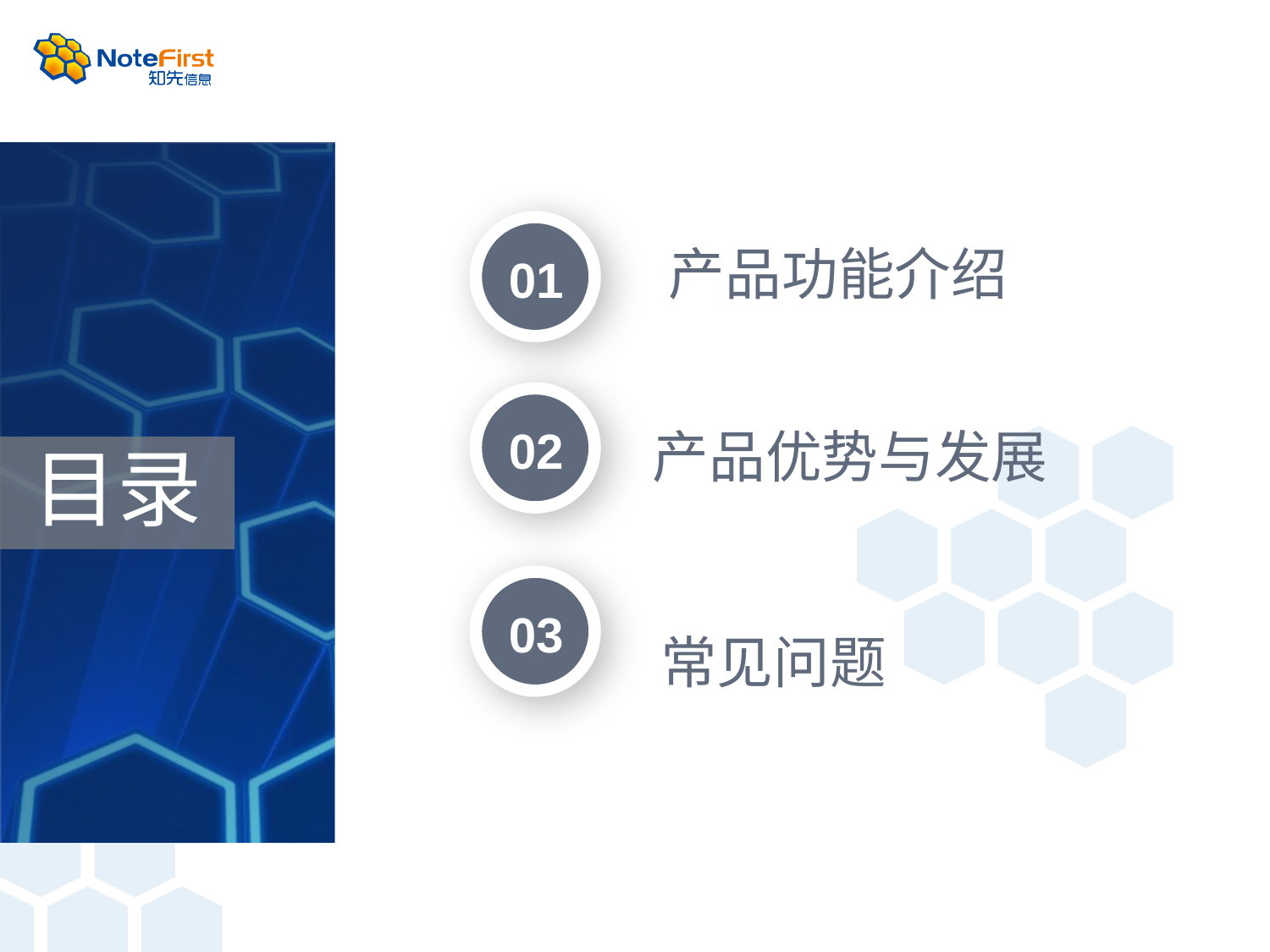

01
产品功能介绍

02

产品优势与发展
# 目录

03

常见问题